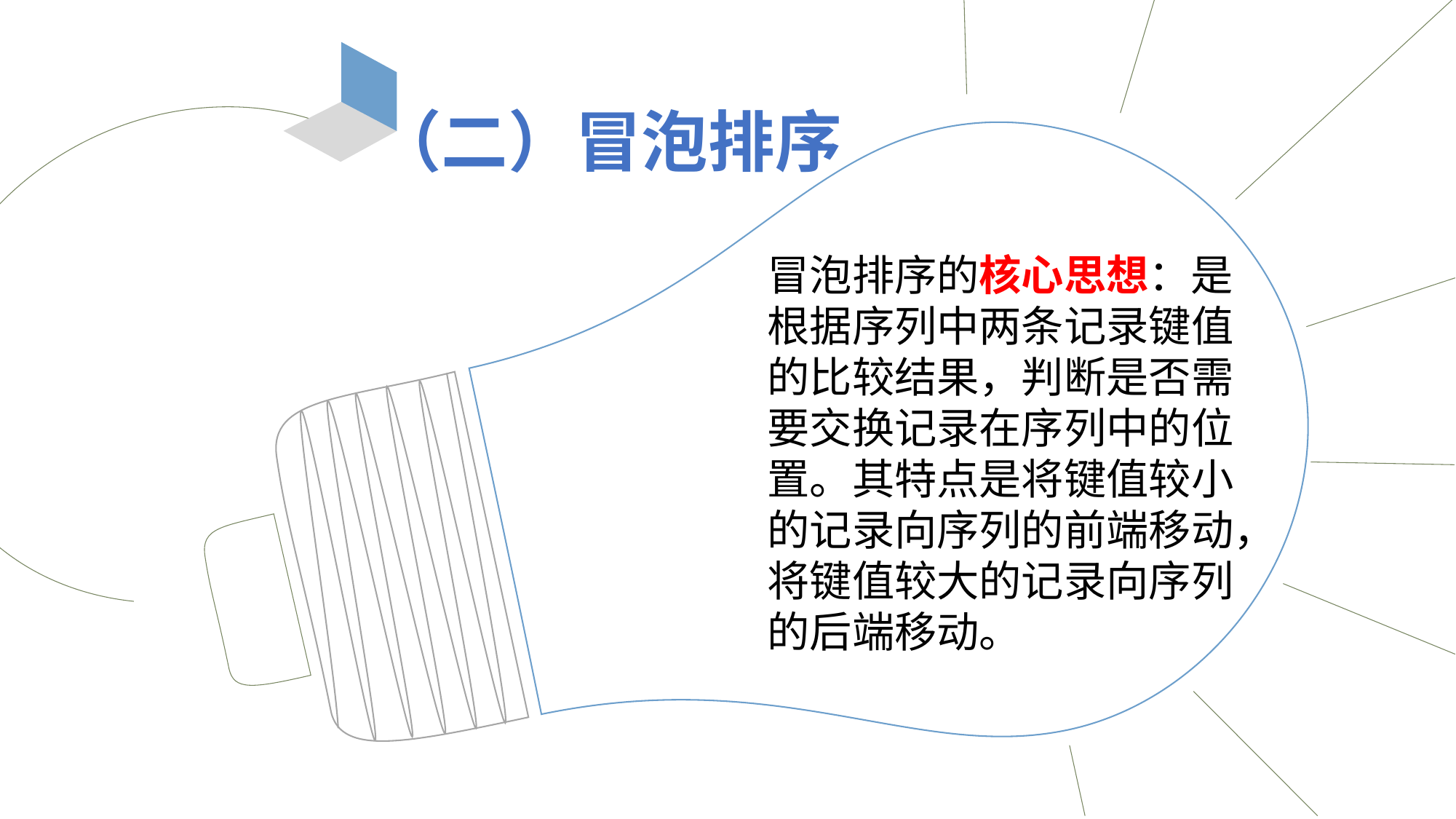

（二）冒泡排序

冒泡排序的核心思想：是根据序列中两条记录键值的比较结果，判断是否需要交换记录在序列中的位置。其特点是将键值较小的记录向序列的前端移动，将键值较大的记录向序列的后端移动。